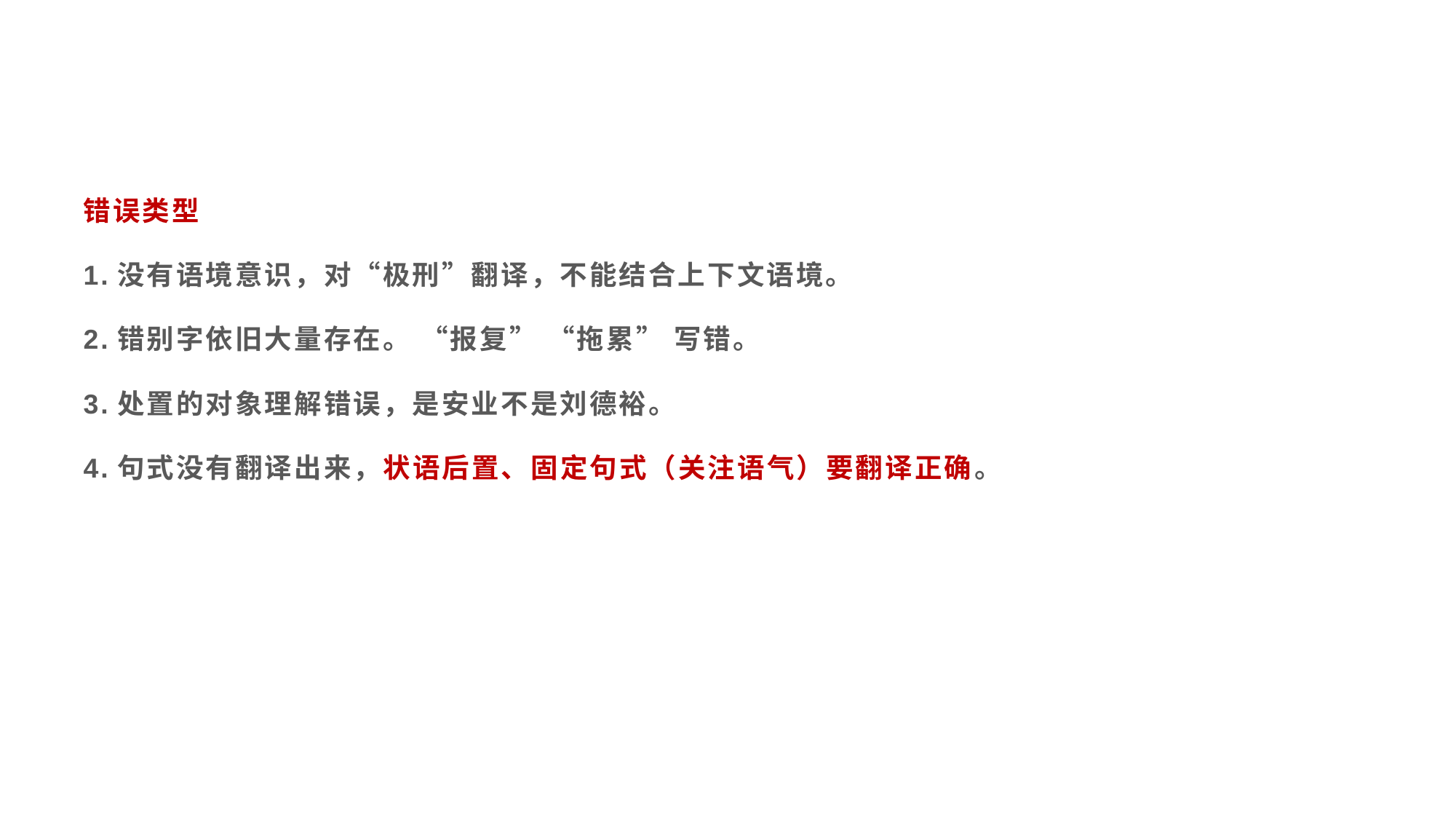

#
错误类型
1.没有语境意识，对“极刑”翻译，不能结合上下文语境。
2.错别字依旧大量存在。 “报复” “拖累” 写错。
3.处置的对象理解错误，是安业不是刘德裕。
4.句式没有翻译出来，状语后置、固定句式（关注语气）要翻译正确。